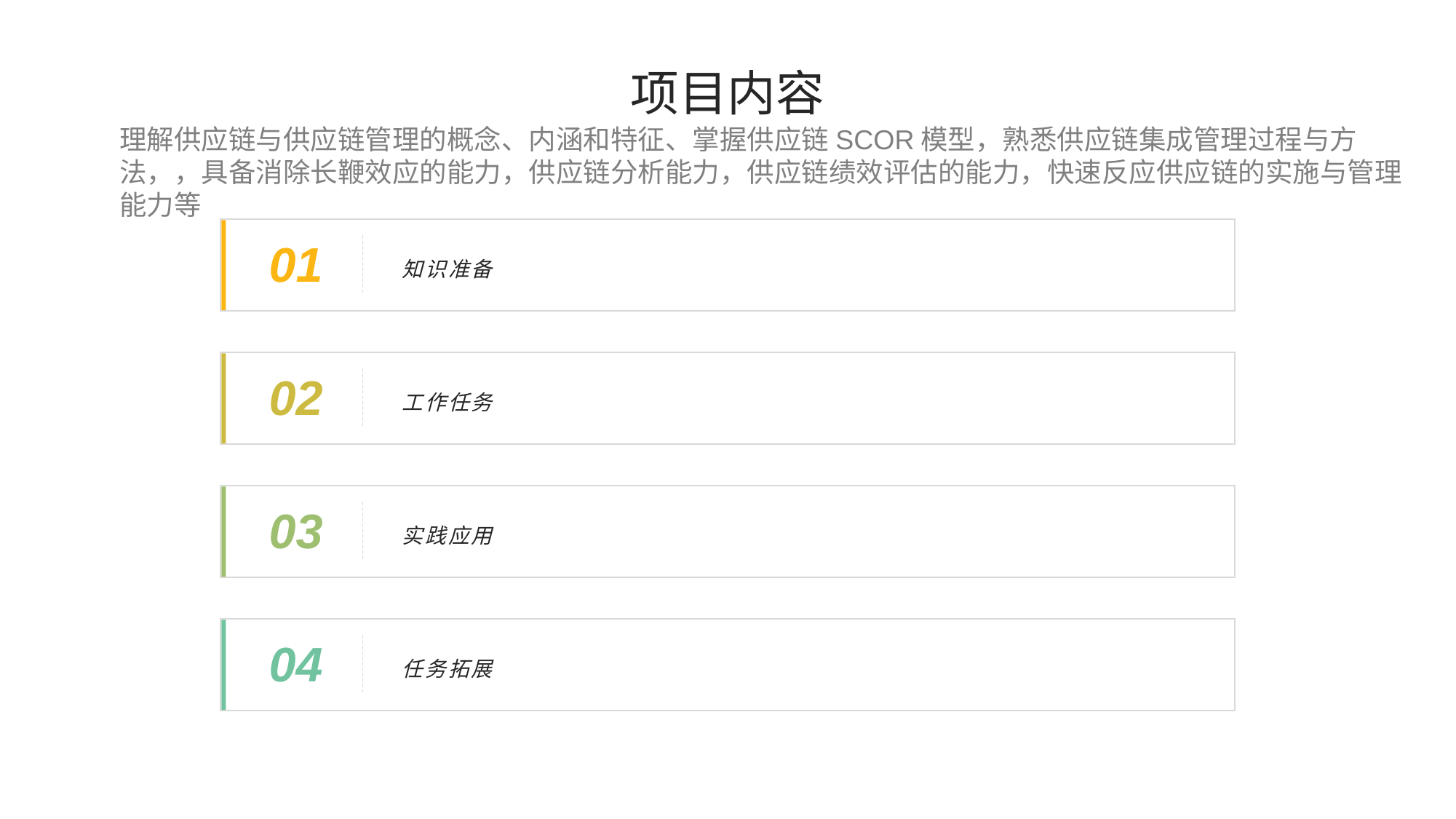

项目内容
理解供应链与供应链管理的概念、内涵和特征、掌握供应链SCOR模型，熟悉供应链集成管理过程与方法，，具备消除长鞭效应的能力，供应链分析能力，供应链绩效评估的能力，快速反应供应链的实施与管理能力等

01
知识准备

02
工作任务

03
实践应用

04
任务拓展